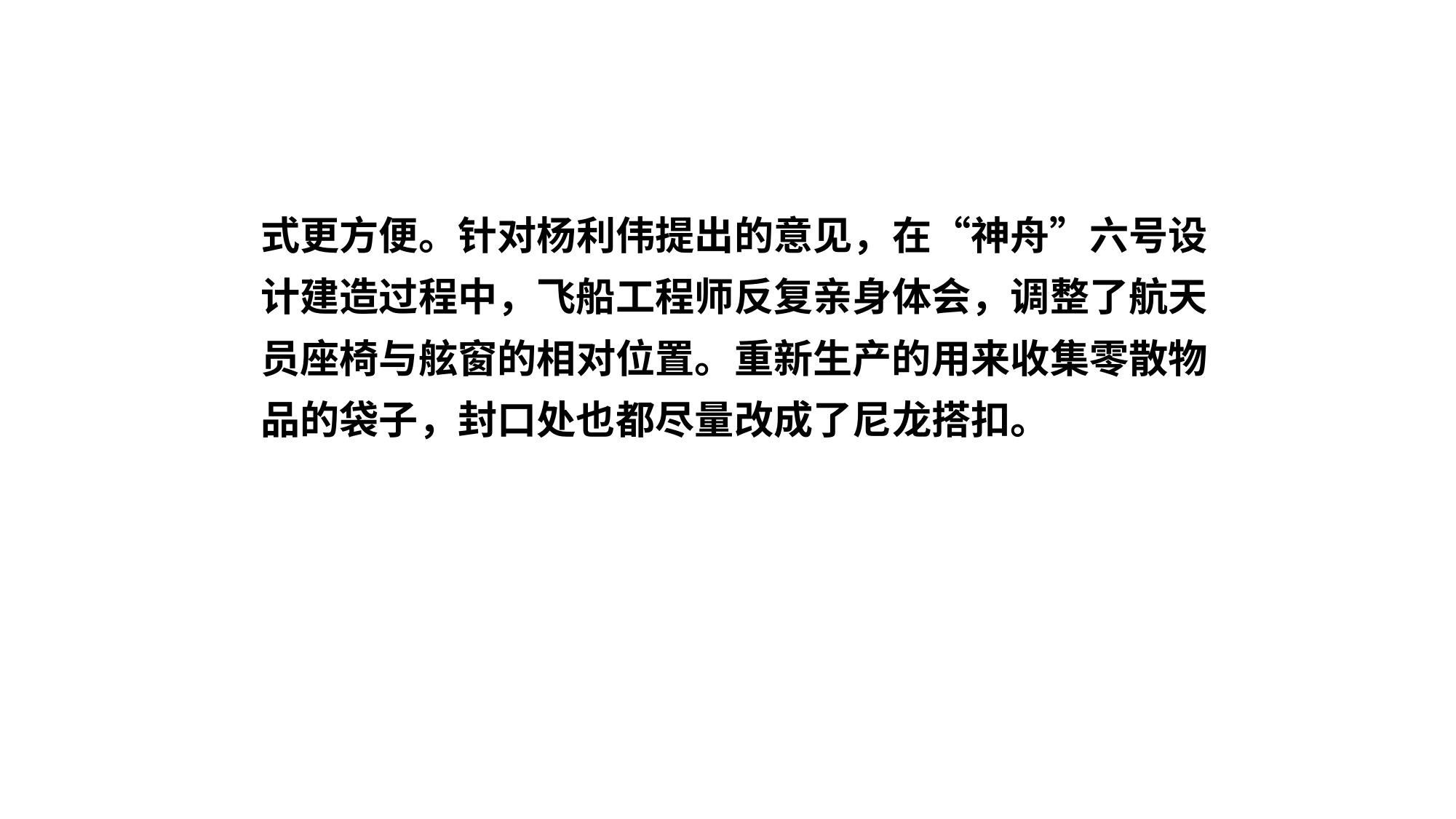

式更方便。针对杨利伟提出的意见，在“神舟”六号设计建造过程中，飞船工程师反复亲身体会，调整了航天员座椅与舷窗的相对位置。重新生产的用来收集零散物品的袋子，封口处也都尽量改成了尼龙搭扣。